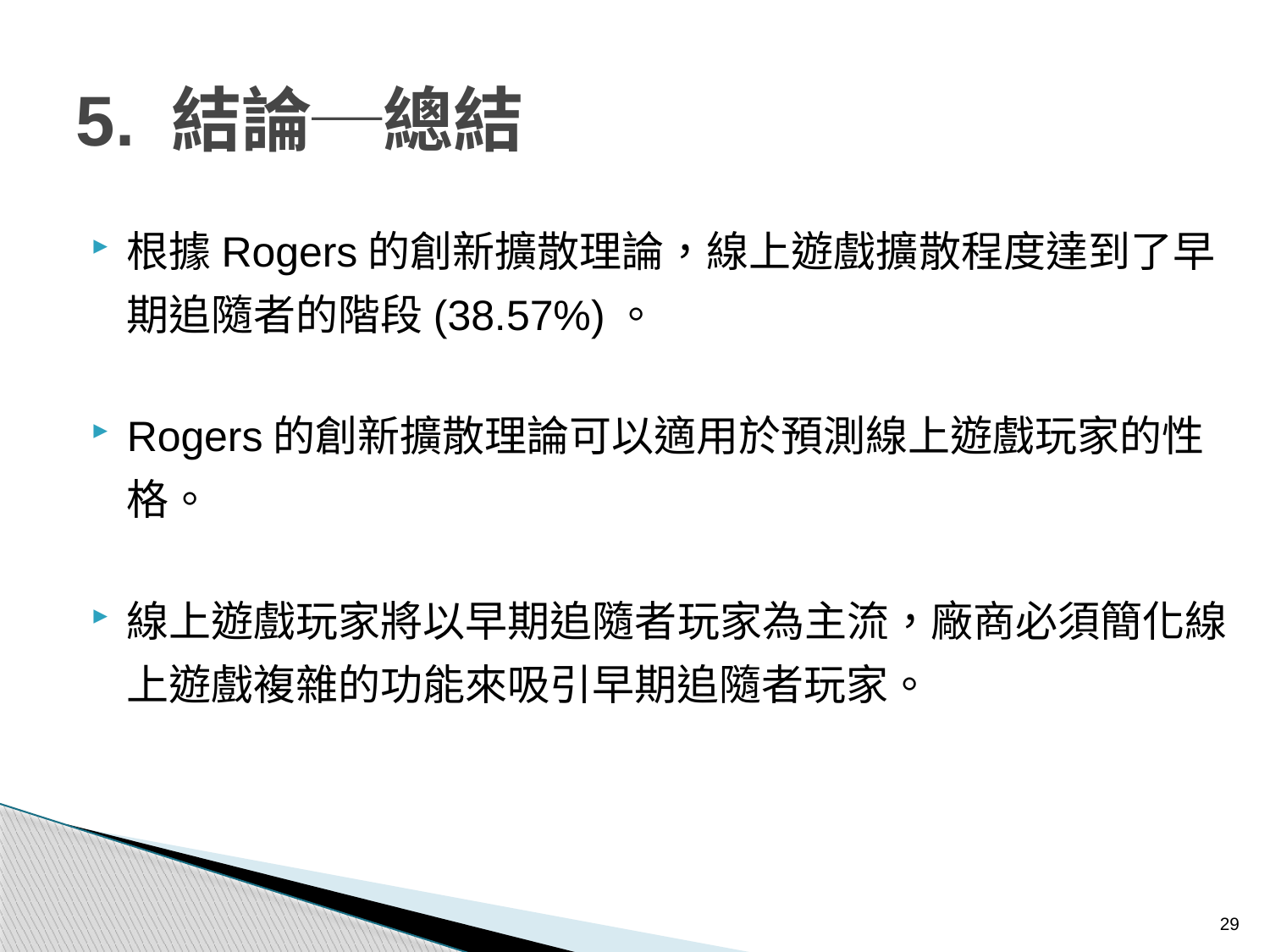

# 5. 結論─總結
根據Rogers的創新擴散理論，線上遊戲擴散程度達到了早期追隨者的階段(38.57%)。

Rogers的創新擴散理論可以適用於預測線上遊戲玩家的性格。

線上遊戲玩家將以早期追隨者玩家為主流，廠商必須簡化線上遊戲複雜的功能來吸引早期追隨者玩家。
29